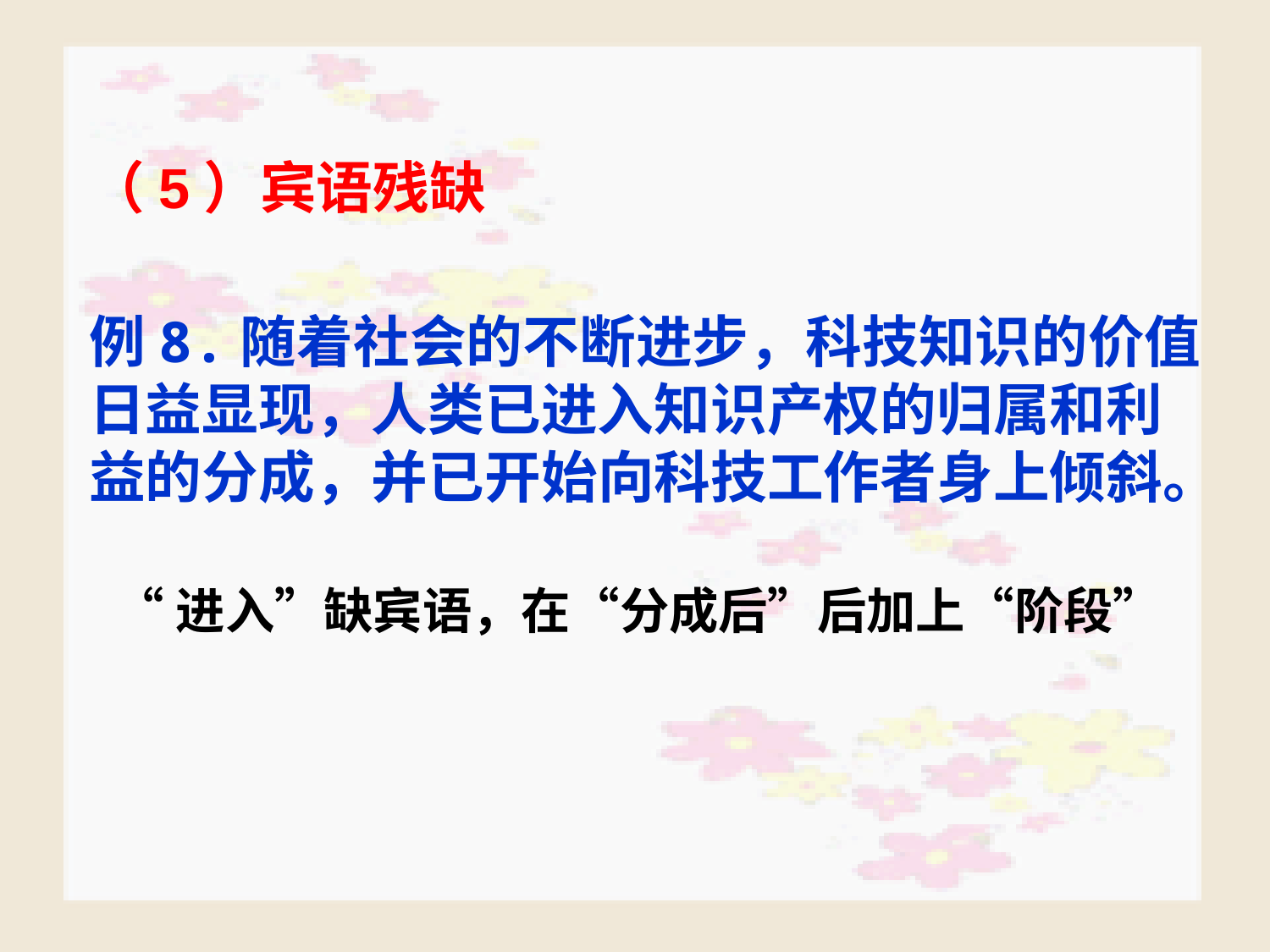

（5）宾语残缺
例8.随着社会的不断进步，科技知识的价值
日益显现，人类已进入知识产权的归属和利
益的分成，并已开始向科技工作者身上倾斜。
“进入”缺宾语，在“分成后”后加上“阶段”